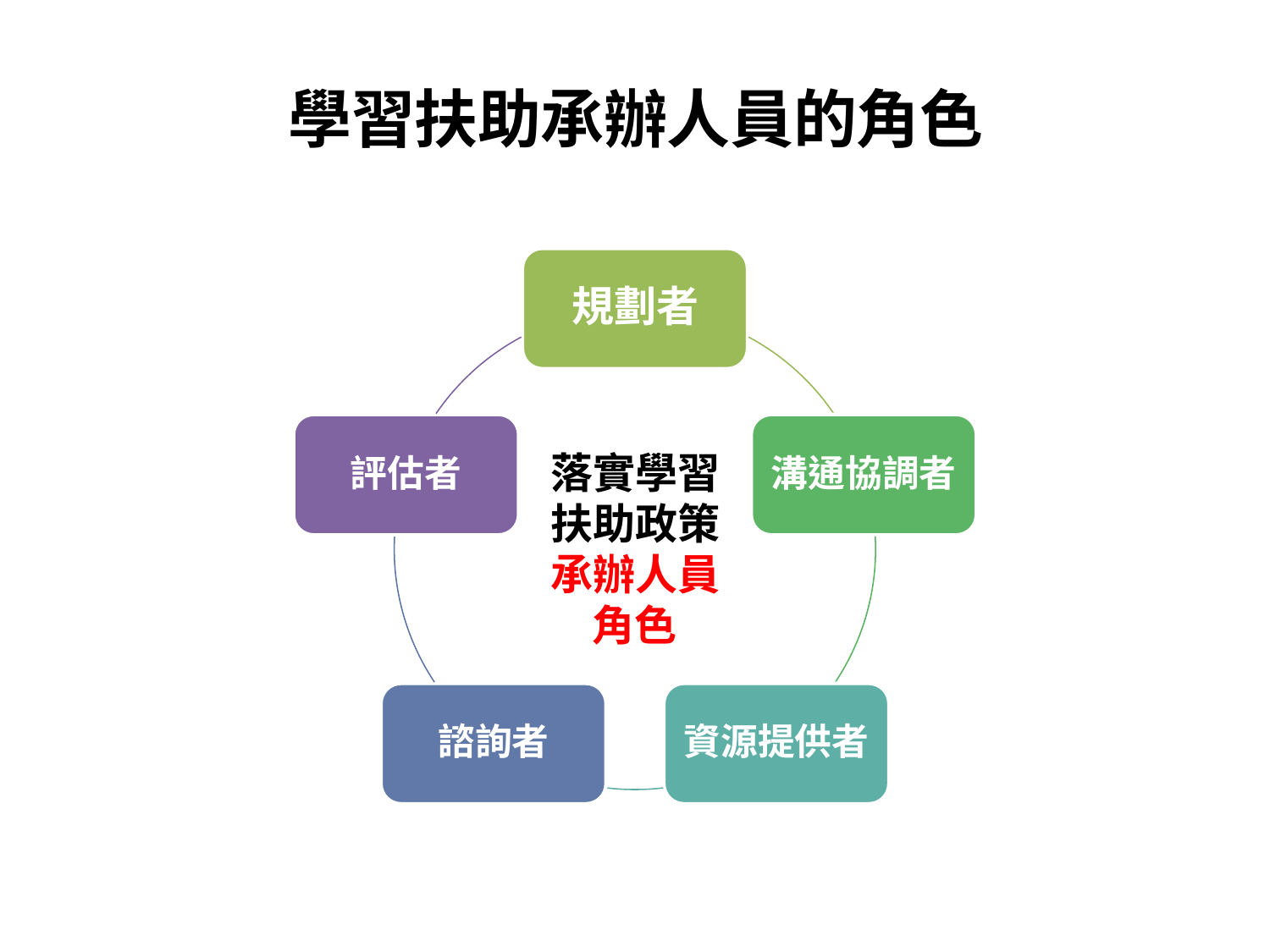

# 學習扶助承辦人員的角色
規劃者

評估者
溝通協調者
落實學習
扶助政策
承辦人員
角色
諮詢者
資源提供者